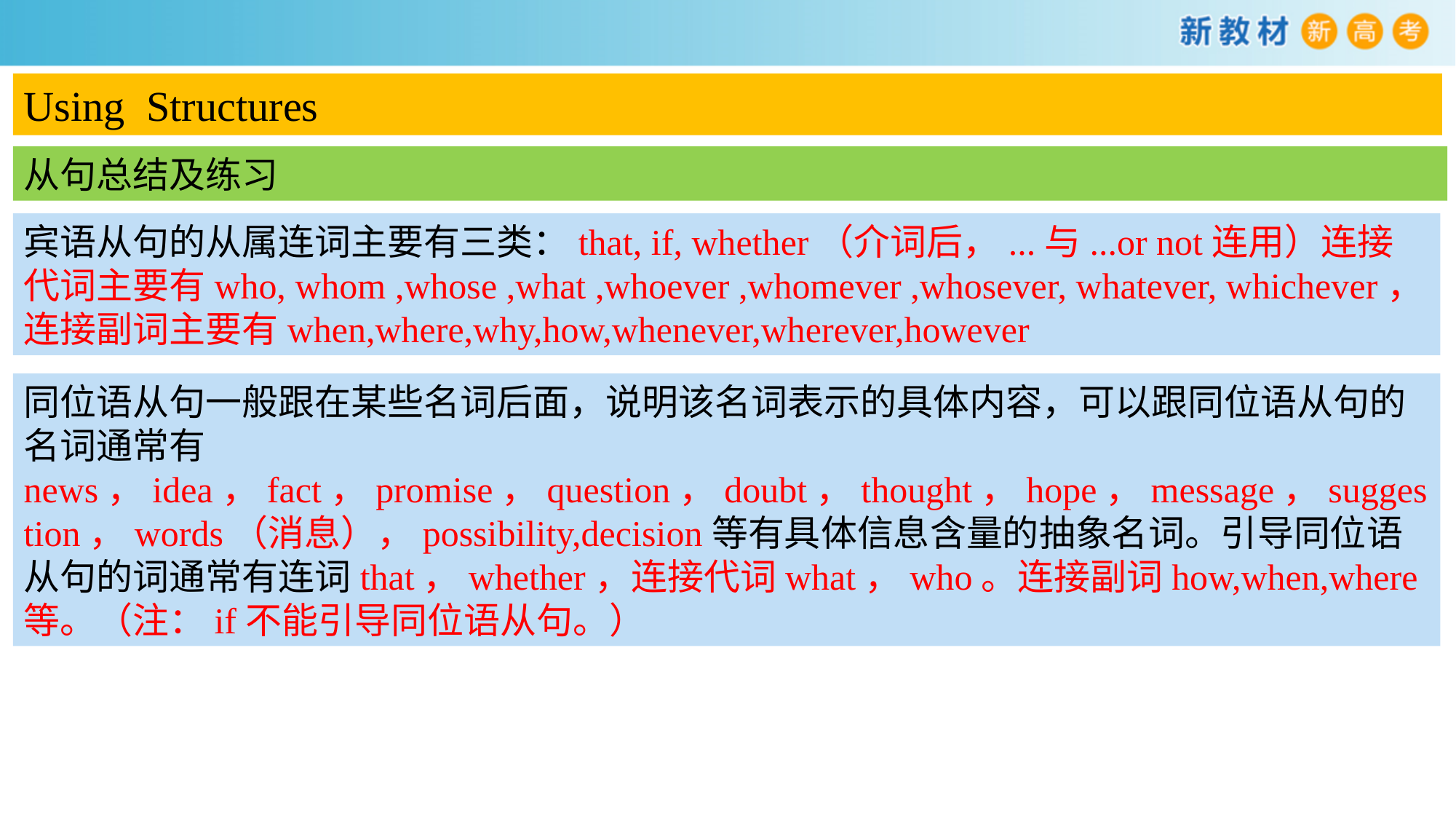

Using  Structures
从句总结及练习
宾语从句的从属连词主要有三类：that, if, whether（介词后，...与...or not连用）连接代词主要有who, whom ,whose ,what ,whoever ,whomever ,whosever, whatever, whichever，连接副词主要有when,where,why,how,whenever,wherever,however
同位语从句一般跟在某些名词后面，说明该名词表示的具体内容，可以跟同位语从句的名词通常有news，idea，fact，promise，question，doubt，thought，hope，message，suggestion，words（消息），possibility,decision等有具体信息含量的抽象名词。引导同位语从句的词通常有连词that，whether，连接代词what，who。连接副词how,when,where等。（注：if不能引导同位语从句。）